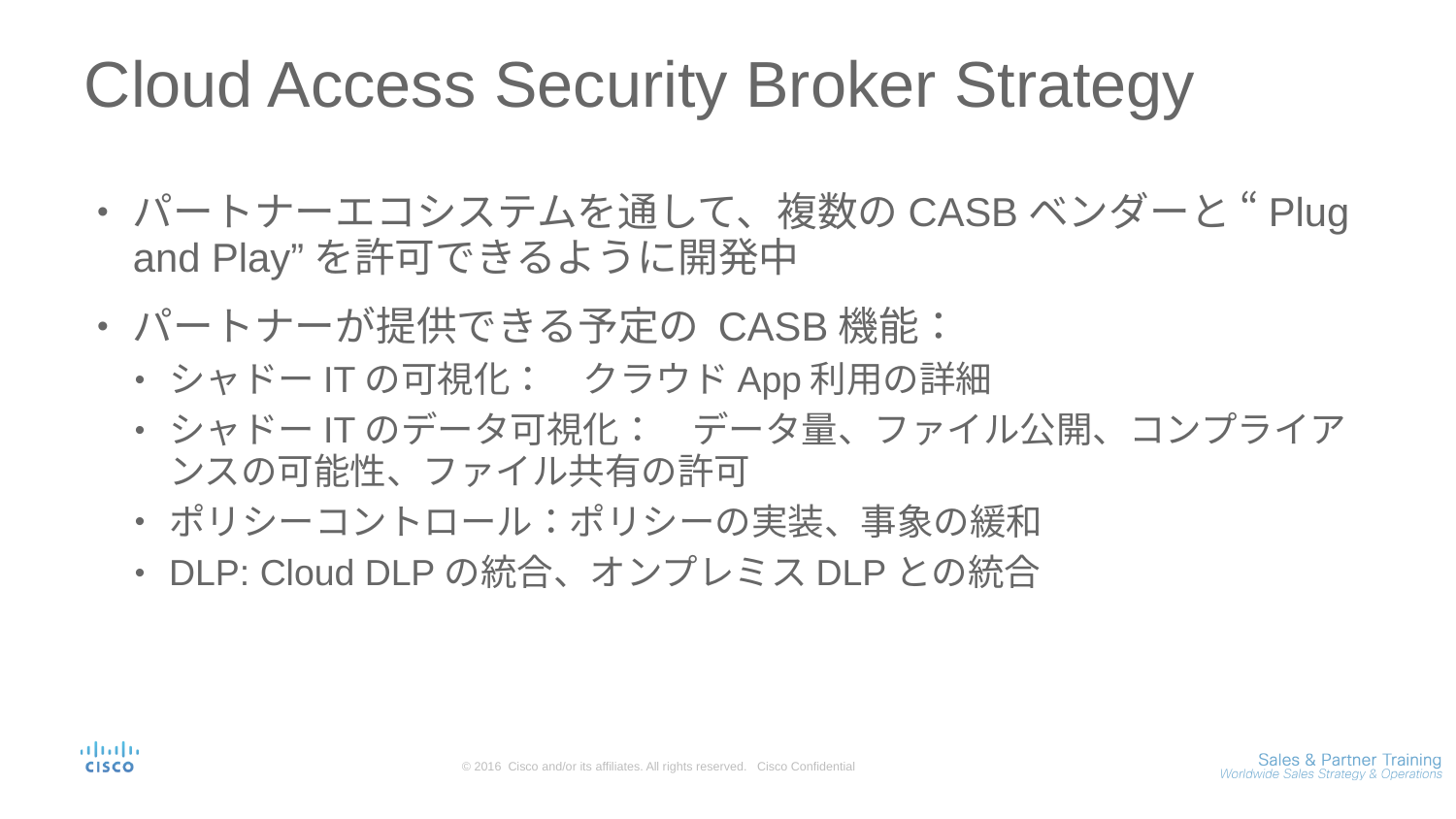

# Cloud Access Security Broker Strategy
パートナーエコシステムを通して、複数のCASBベンダーと “Plug and Play”を許可できるように開発中
パートナーが提供できる予定の CASB機能：
シャドーITの可視化：　クラウドApp利用の詳細
シャドーITのデータ可視化：　データ量、ファイル公開、コンプライアンスの可能性、ファイル共有の許可
ポリシーコントロール：ポリシーの実装、事象の緩和
DLP: Cloud DLPの統合、オンプレミスDLPとの統合